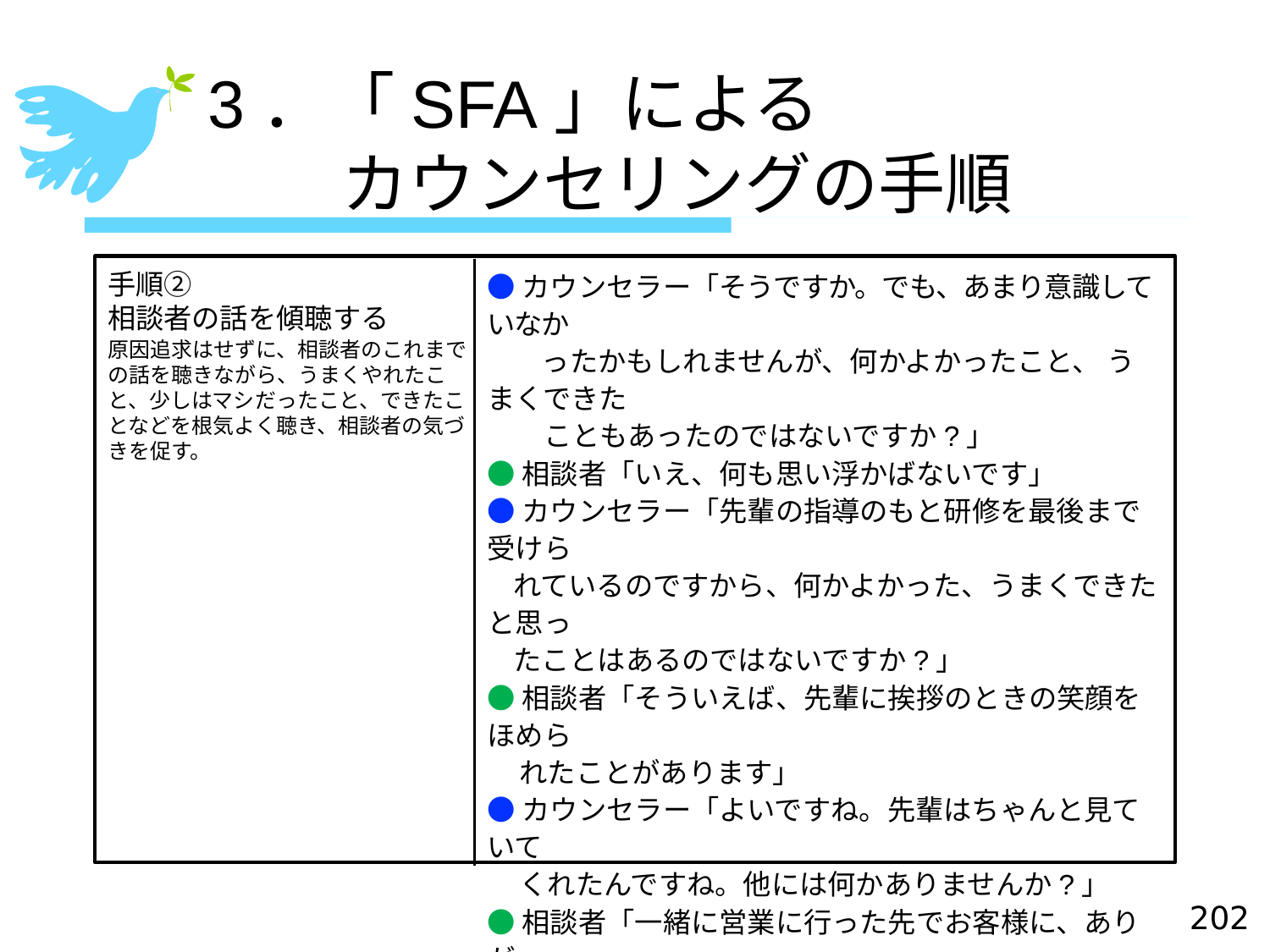

# 3．「SFA」による 　　カウンセリングの手順

●カウンセラー「そうですか。でも、あまり意識していなか
　　ったかもしれませんが、何かよかったこと、 うまくできた
　　こともあったのではないですか?」
●相談者「いえ、何も思い浮かばないです」
●カウンセラー「先輩の指導のもと研修を最後まで受けら
   れているのですから、何かよかった、うまくできたと思っ
   たことはあるのではないですか?」
●相談者「そういえば、先輩に挨拶のときの笑顔をほめら
    れたことがあります」
●カウンセラー「よいですね。先輩はちゃんと見ていて
    くれたんですね。他には何かありませんか?」
●相談者「一緒に営業に行った先でお客様に、ありが
    とうと言われたのはうれしかったです」
●カウンセラー「そうですか。お客様とのコミュニケーショ
　　ンもとれていたのですね」
手順②
相談者の話を傾聴する
原因追求はせずに、相談者のこれまでの話を聴きながら、うまくやれたこと、少しはマシだったこと、できたことなどを根気よく聴き、相談者の気づきを促す。

202